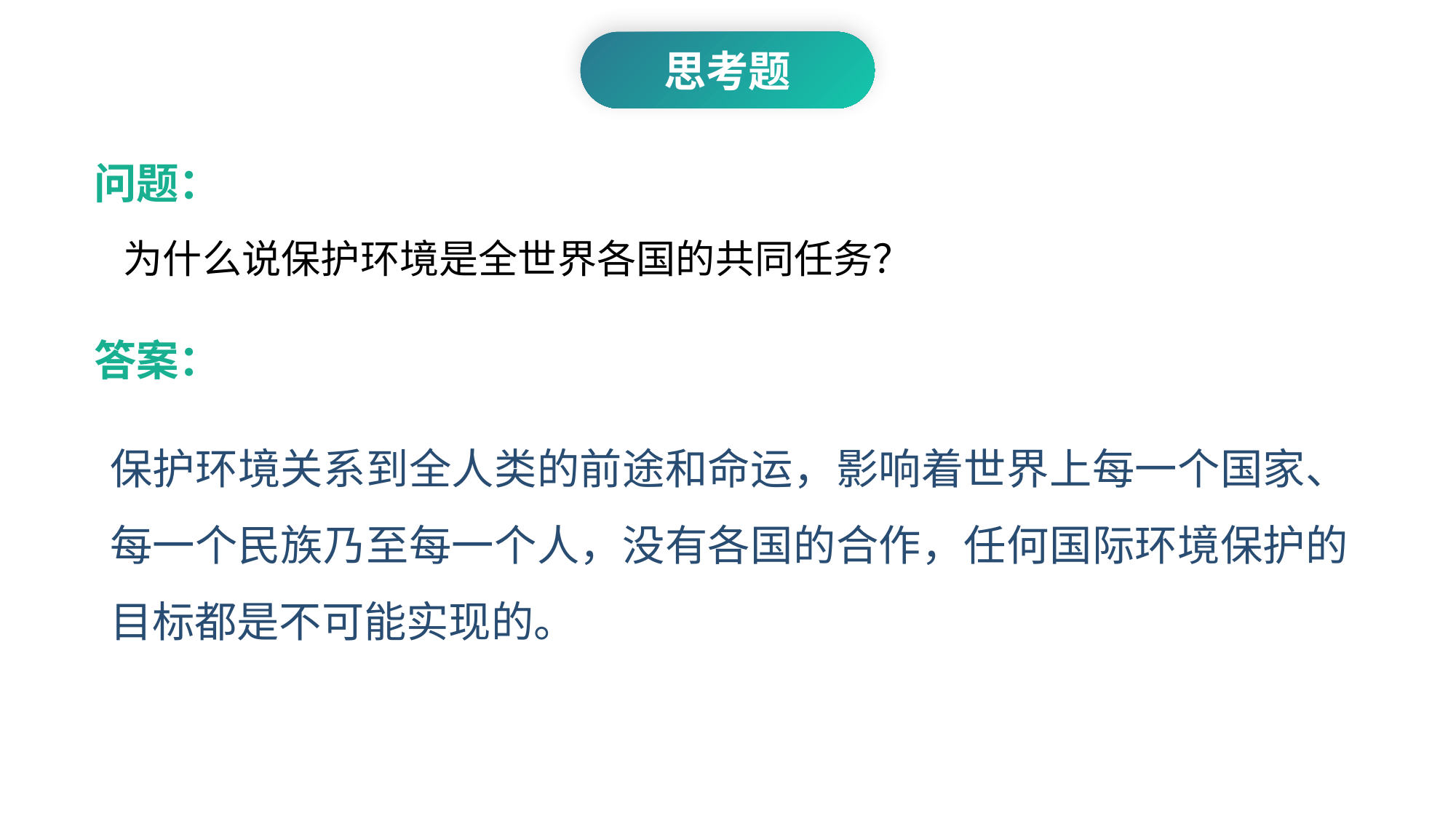

思考题
问题：
为什么说保护环境是全世界各国的共同任务？
答案：
保护环境关系到全人类的前途和命运，影响着世界上每一个国家、每一个民族乃至每一个人，没有各国的合作，任何国际环境保护的目标都是不可能实现的。